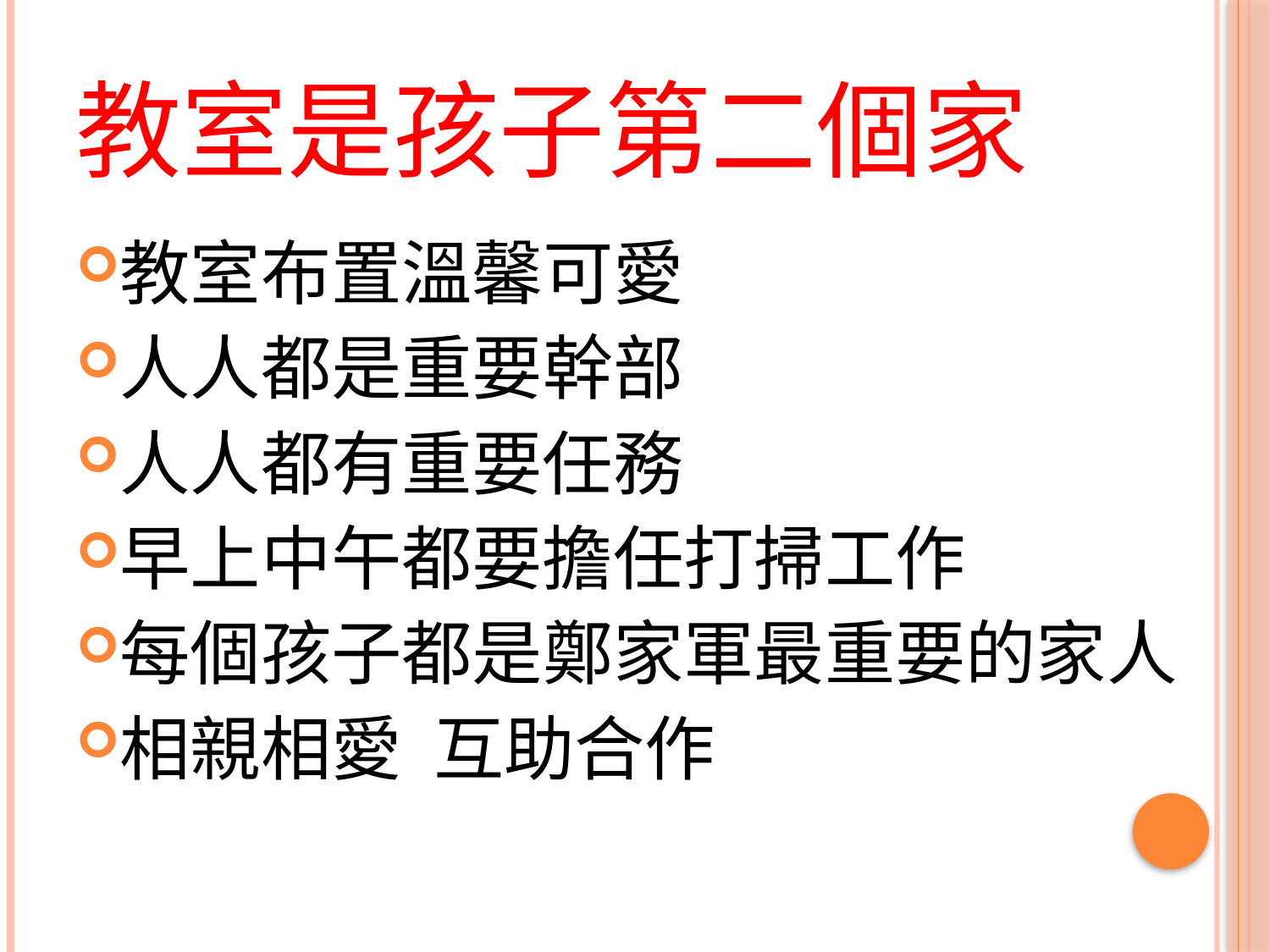

# 教室是孩子第二個家
教室布置溫馨可愛
人人都是重要幹部
人人都有重要任務
早上中午都要擔任打掃工作
每個孩子都是鄭家軍最重要的家人
相親相愛  互助合作